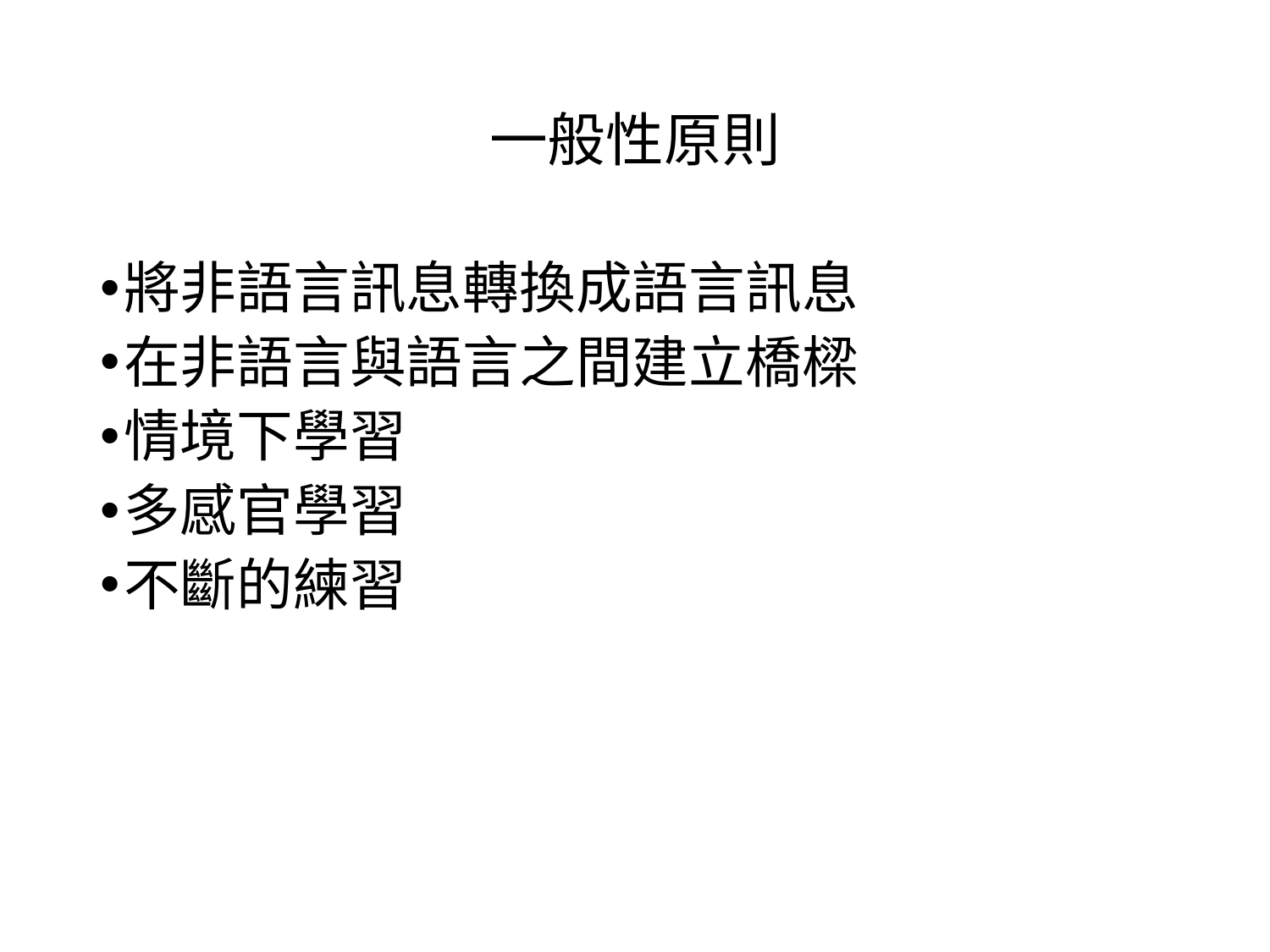

# 一般性原則
將非語言訊息轉換成語言訊息
在非語言與語言之間建立橋樑
情境下學習
多感官學習
不斷的練習